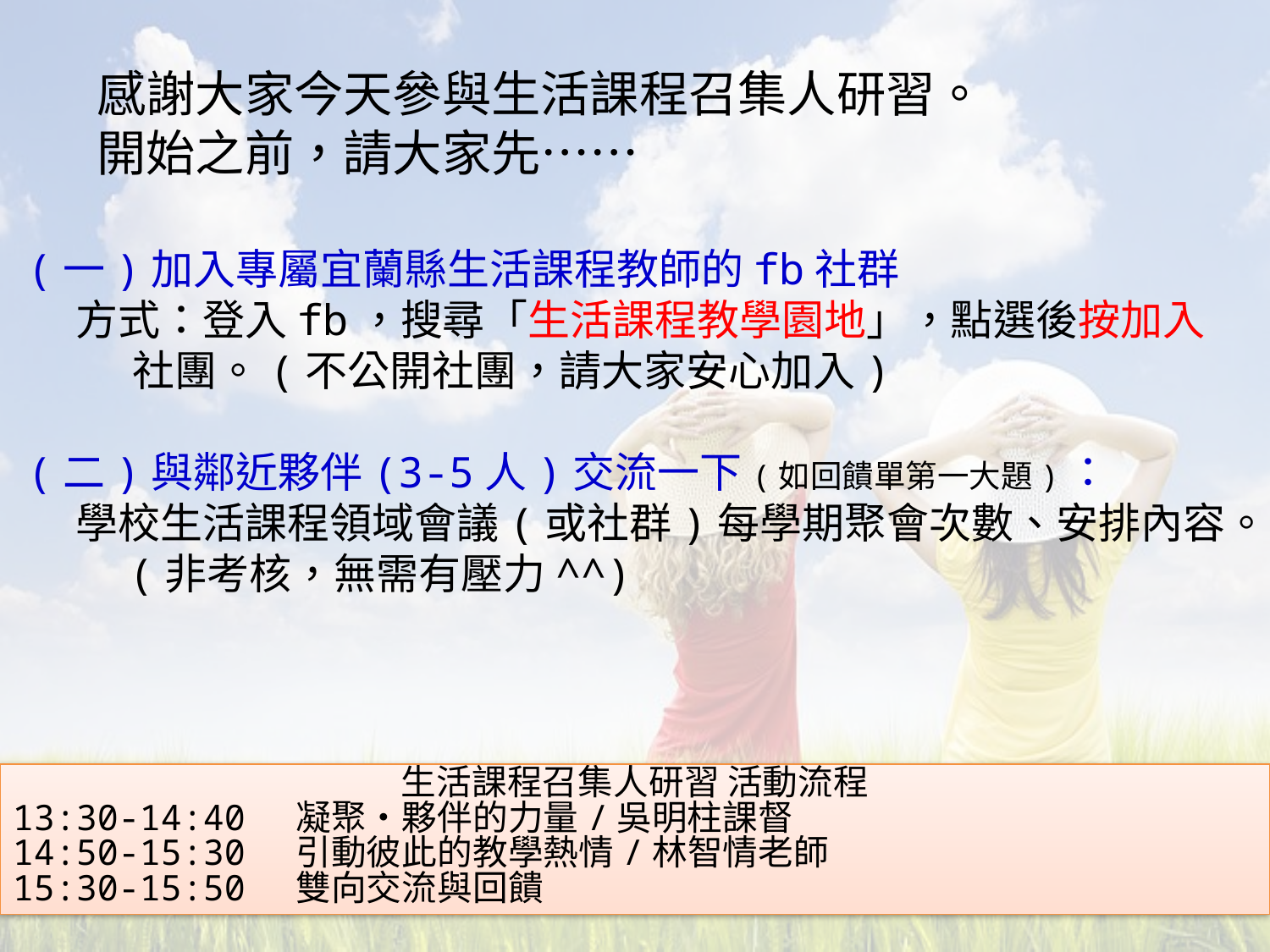

感謝大家今天參與生活課程召集人研習。
開始之前，請大家先……
(一)加入專屬宜蘭縣生活課程教師的fb社群
    方式：登入fb，搜尋「生活課程教學園地」，點選後按加入
          社團。(不公開社團，請大家安心加入)

(二)與鄰近夥伴(3-5人)交流一下(如回饋單第一大題)：
    學校生活課程領域會議(或社群)每學期聚會次數、安排內容。
    (非考核，無需有壓力^^)

生活課程召集人研習 活動流程
13:30-14:40  凝聚‧夥伴的力量/吳明柱課督
14:50-15:30  引動彼此的教學熱情/林智情老師
15:30-15:50  雙向交流與回饋